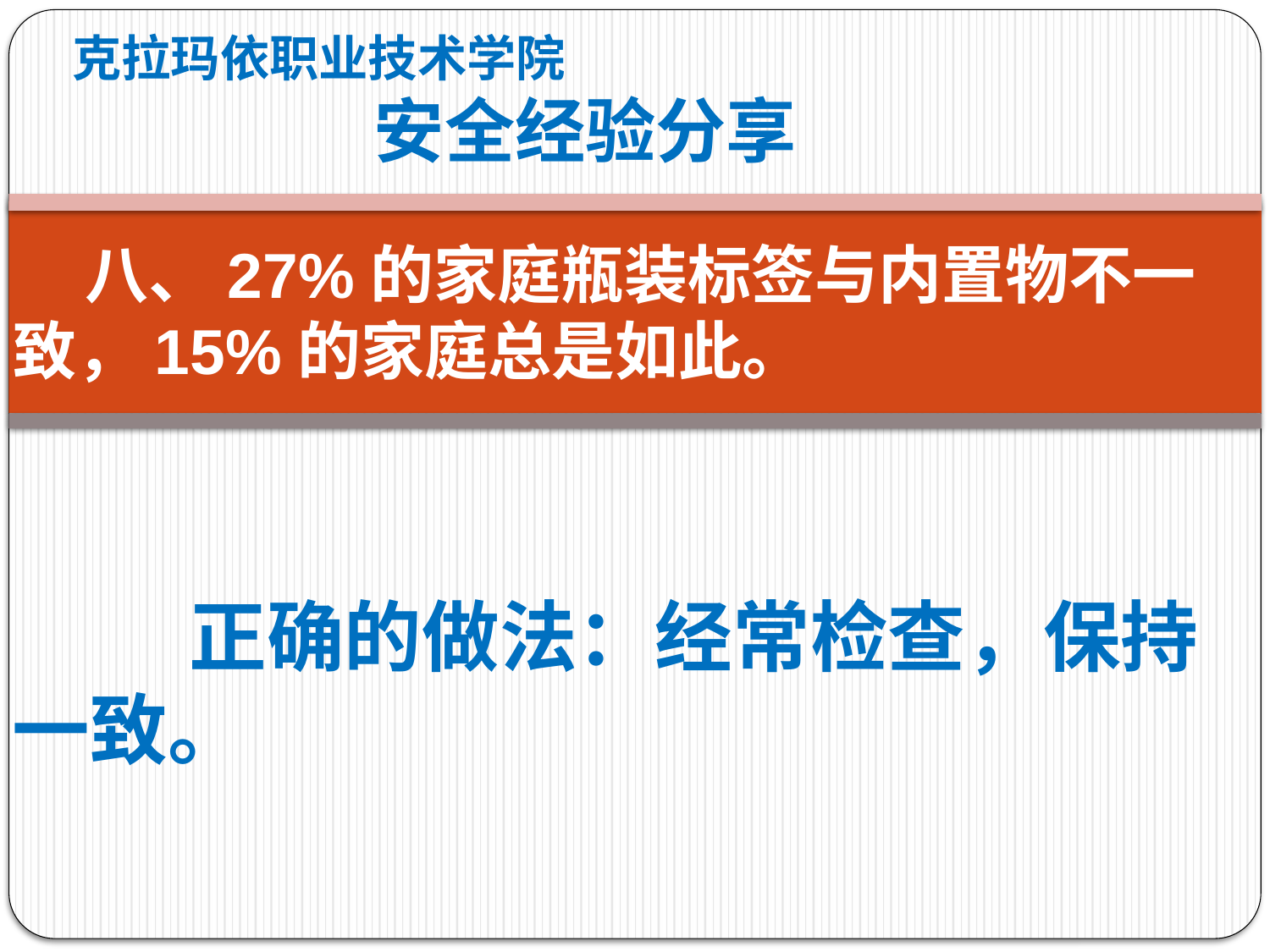

# 克拉玛依职业技术学院 安全经验分享
    八、27%的家庭瓶装标签与内置物不一致，15%的家庭总是如此。
         正确的做法：经常检查，保持一致。